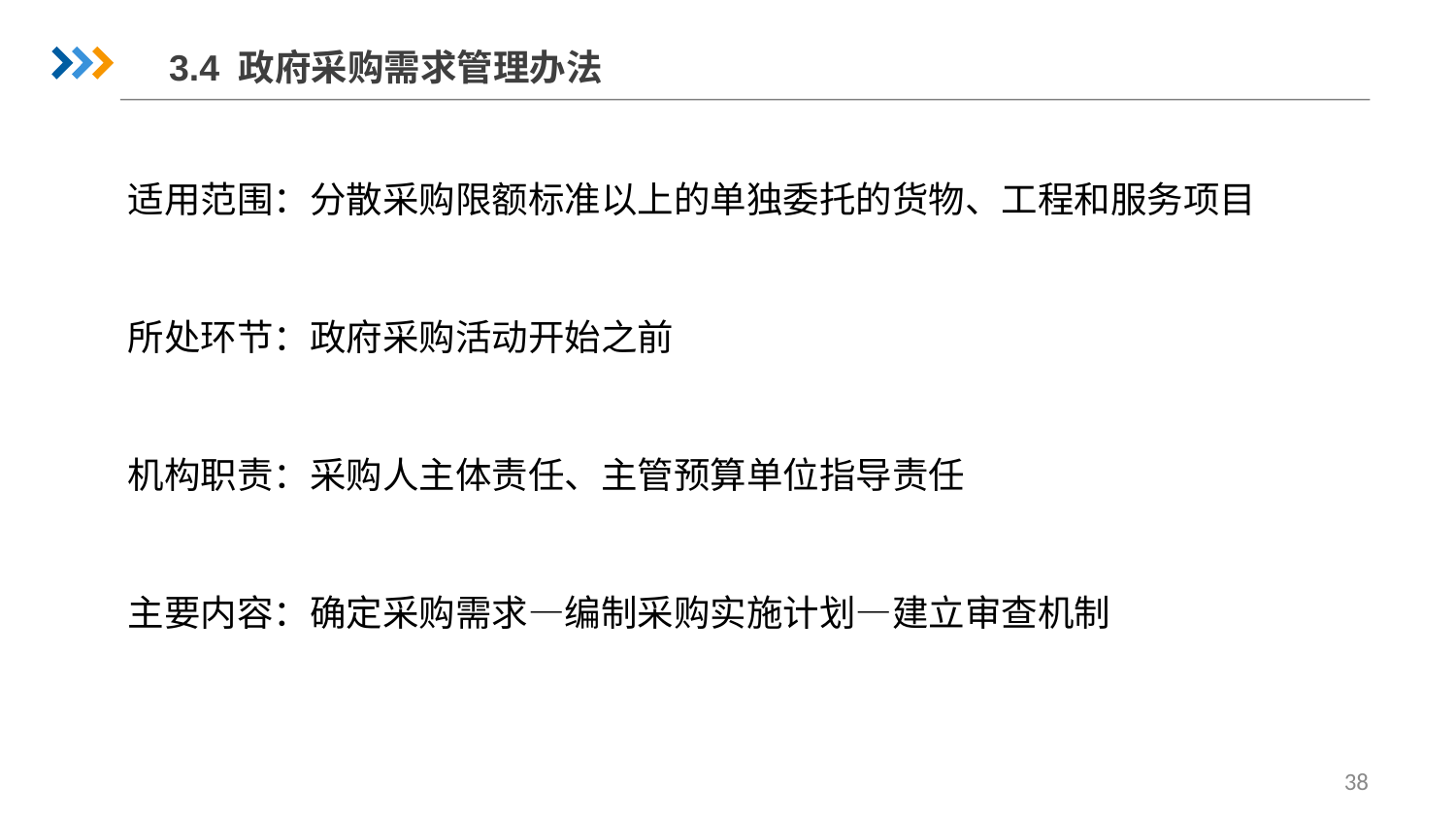

3.4 政府采购需求管理办法

适用范围：分散采购限额标准以上的单独委托的货物、工程和服务项目

所处环节：政府采购活动开始之前

机构职责：采购人主体责任、主管预算单位指导责任

主要内容：确定采购需求—编制采购实施计划—建立审查机制

38